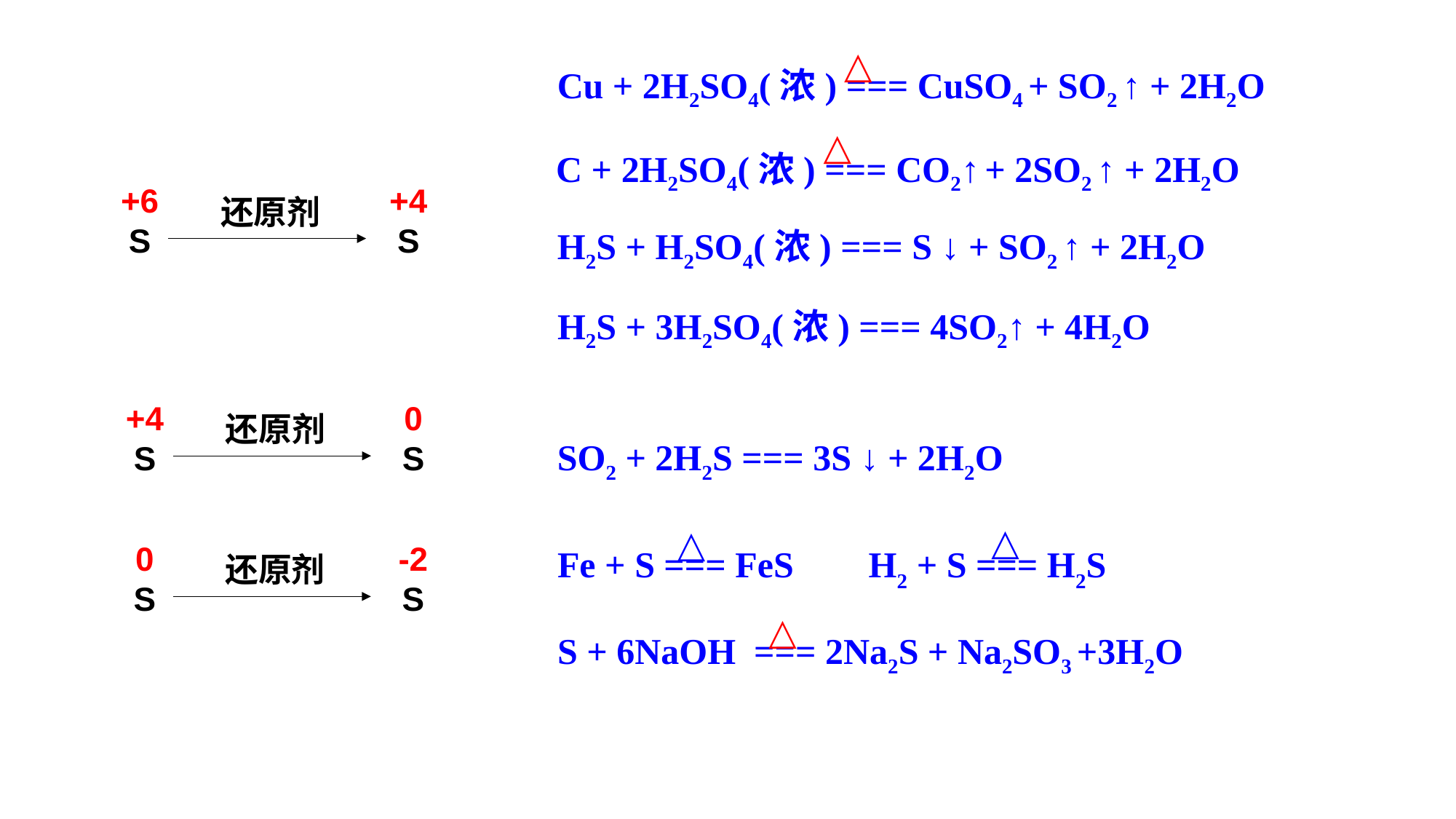

△
Cu + 2H2SO4(浓) === CuSO4 + SO2 ↑ + 2H2O
△
C + 2H2SO4(浓) === CO2↑ + 2SO2 ↑ + 2H2O
+6
S
+4
S
还原剂
H2S + H2SO4(浓) === S ↓ + SO2 ↑ + 2H2O
H2S + 3H2SO4(浓) === 4SO2↑ + 4H2O
+4
S
0
S
还原剂
SO2 + 2H2S === 3S ↓ + 2H2O
△
H2 + S === H2S
△
Fe + S === FeS
0
S
-2
S
还原剂
△
S + 6NaOH  === 2Na2S + Na2SO3 +3H2O